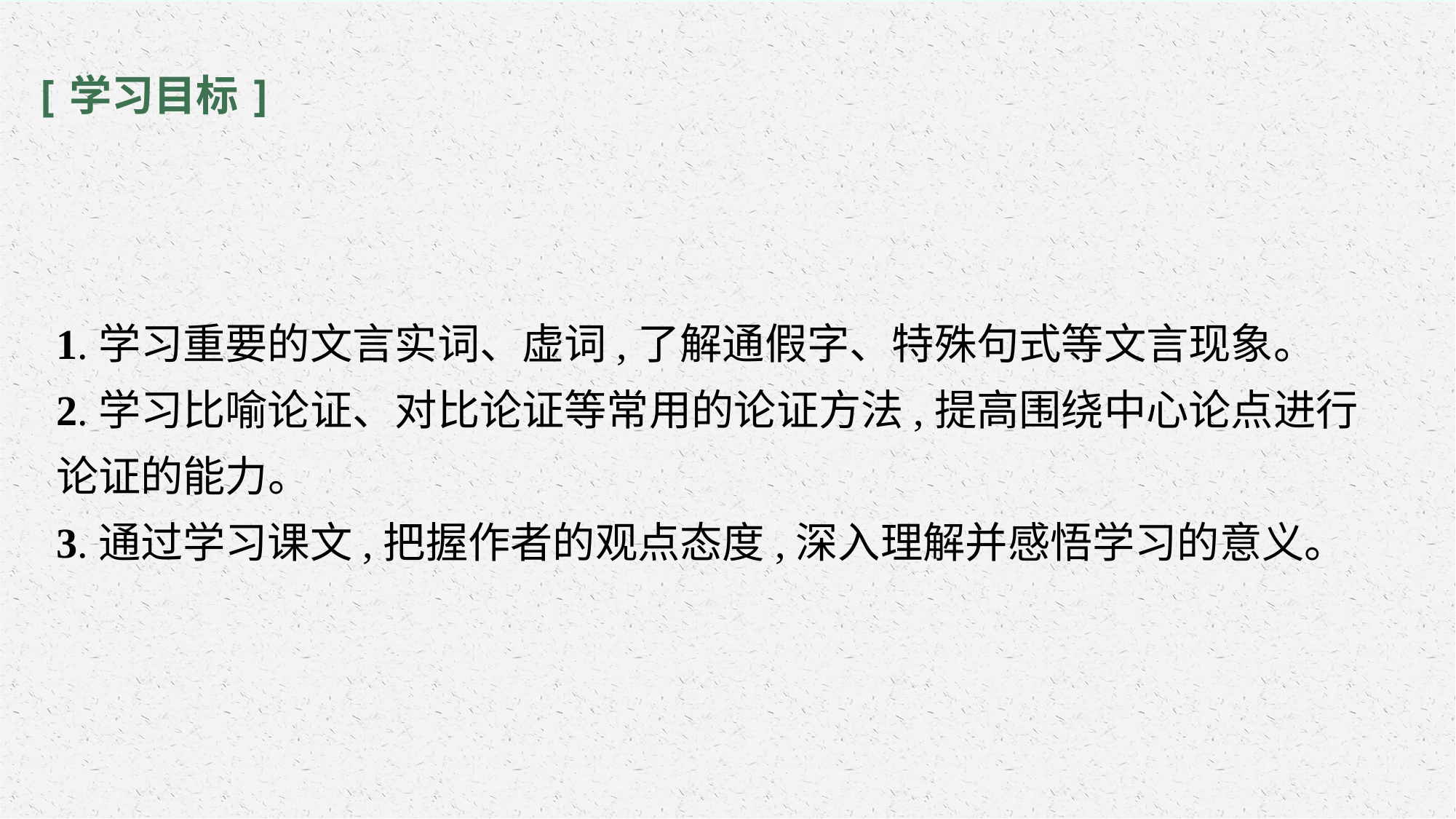

[学习目标]
1.学习重要的文言实词、虚词,了解通假字、特殊句式等文言现象。
2.学习比喻论证、对比论证等常用的论证方法,提高围绕中心论点进行论证的能力。
3.通过学习课文,把握作者的观点态度,深入理解并感悟学习的意义。